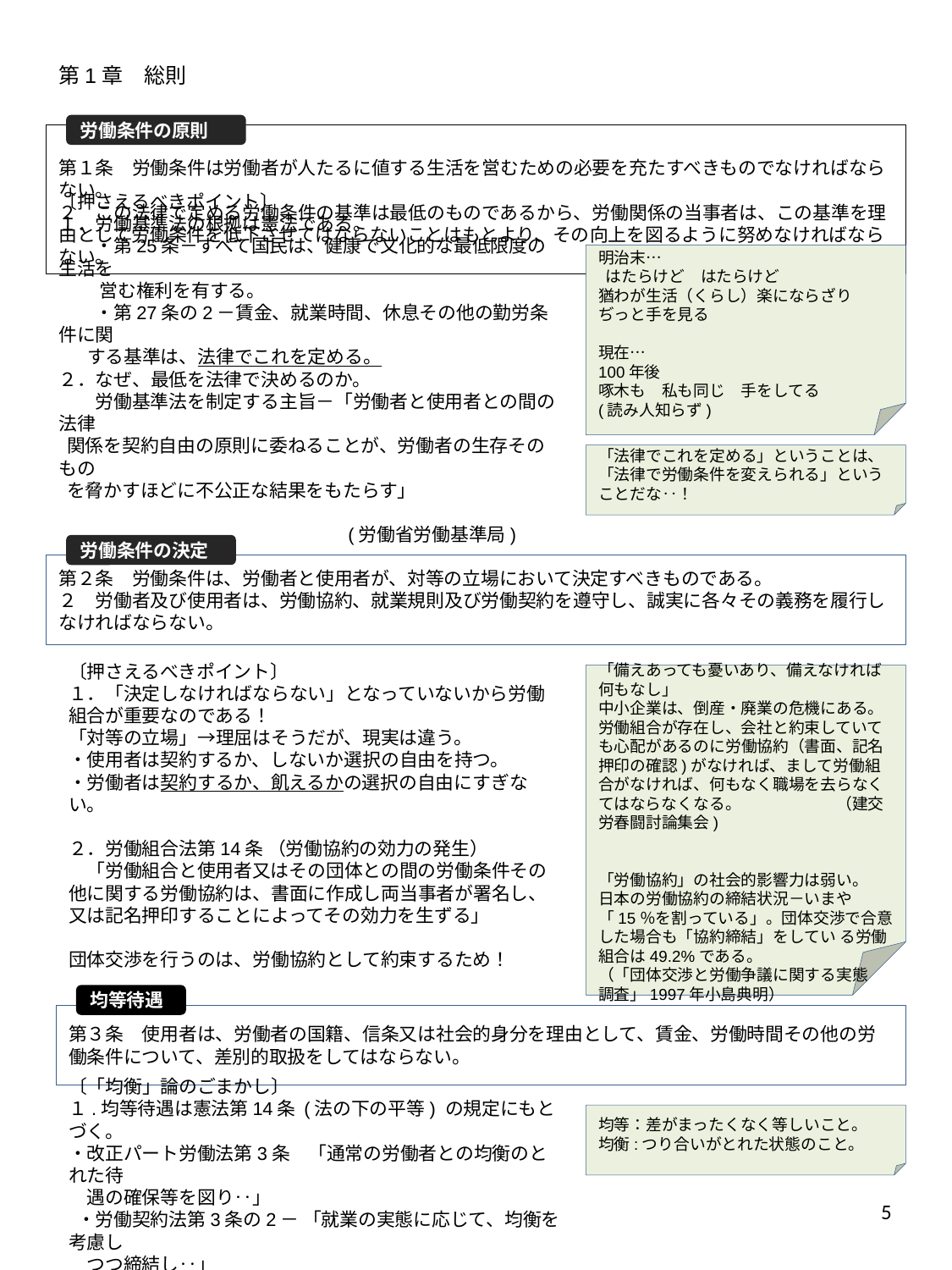

第1章　総則
労働条件の原則

第１条　労働条件は労働者が人たるに値する生活を営むための必要を充たすべきものでなければならない。
２　この法律で定める労働条件の基準は最低のものであるから、労働関係の当事者は、この基準を理由として労働条件を低下させてはならないことはもとより、その向上を図るように努めなければならない。
#
〔押さえるべきポイント〕
１．労働基準法の根拠は憲法である。
　　・第25条－すべて国民は、健康で文化的な最低限度の生活を
　　 営む権利を有する。
　　・第27条の2－賃金、就業時間、休息その他の勤労条件に関
      する基準は、法律でこれを定める。
２．なぜ、最低を法律で決めるのか。
　　労働基準法を制定する主旨－「労働者と使用者との間の法律
 関係を契約自由の原則に委ねることが、労働者の生存そのもの
 を脅かすほどに不公正な結果をもたらす」
                                                         (労働省労働基準局)

明治末…
 はたらけど　はたらけど
猶わが生活（くらし）楽にならざり
ぢっと手を見る

現在…
100年後
啄木も　私も同じ　手をしてる
(読み人知らず)
「法律でこれを定める」ということは、「法律で労働条件を変えられる」ということだな‥！
労働条件の決定

第２条　労働条件は、労働者と使用者が、対等の立場において決定すべきものである。
２　労働者及び使用者は、労働協約、就業規則及び労働契約を遵守し、誠実に各々その義務を履行しなければならない。

〔押さえるべきポイント〕
１．「決定しなければならない」となっていないから労働組合が重要なのである！
「対等の立場」→理屈はそうだが、現実は違う。
・使用者は契約するか、しないか選択の自由を持つ。
・労働者は契約するか、飢えるかの選択の自由にすぎない。

２．労働組合法第14条 （労働協約の効力の発生）
　「労働組合と使用者又はその団体との間の労働条件その他に関する労働協約は、書面に作成し両当事者が署名し、又は記名押印することによってその効力を生ずる」

団体交渉を行うのは、労働協約として約束するため！

「備えあっても憂いあり、備えなければ何もなし」
中小企業は、倒産・廃業の危機にある。労働組合が存在し、会社と約束していても心配があるのに労働協約（書面、記名押印の確認)がなければ、まして労働組合がなければ、何もなく職場を去らなくてはならなくなる。　　　　　　（建交労春闘討論集会)

「労働協約」の社会的影響力は弱い。
日本の労働協約の締結状況－いまや「15％を割っている」。団体交渉で合意した場合も「協約締結」をしてい る労働組合は49.2%である。
（「団体交渉と労働争議に関する実態
調査」1997年小島典明）

均等待遇
第３条　使用者は、労働者の国籍、信条又は社会的身分を理由として、賃金、労働時間その他の労働条件について、差別的取扱をしてはならない。

〔「均衡」論のごまかし〕
１.均等待遇は憲法第14条 (法の下の平等) の規定にもとづく。
・改正パート労働法第3条　「通常の労働者との均衡のとれた待
　遇の確保等を図り‥」
 ・労働契約法第3条の2－ 「就業の実態に応じて、均衡を考慮し
　つつ締結し‥」

均等：差がまったくなく等しいこと。
均衡:つり合いがとれた状態のこと。

5